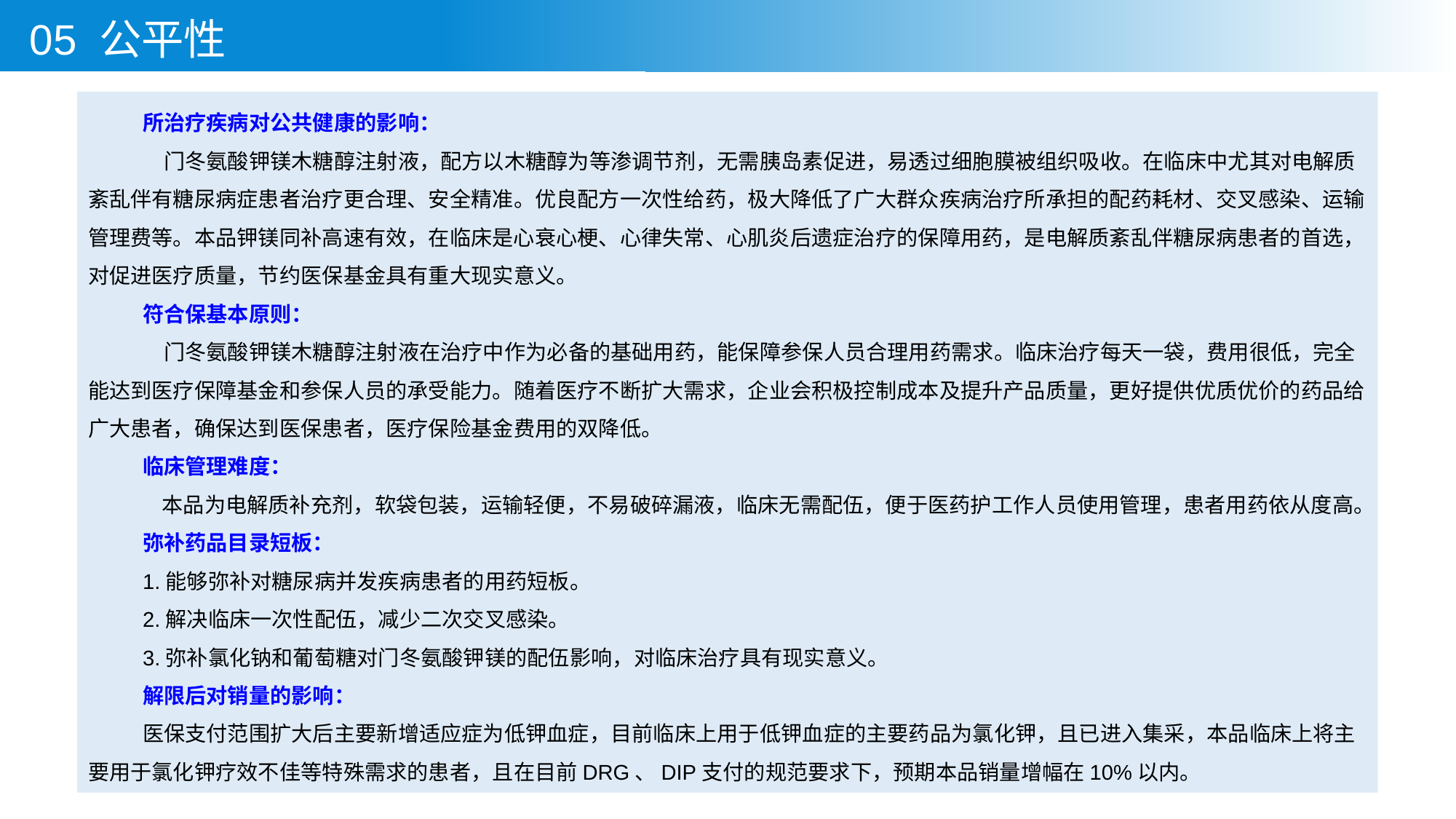

05 公平性

所治疗疾病对公共健康的影响：
　门冬氨酸钾镁木糖醇注射液，配方以木糖醇为等渗调节剂，无需胰岛素促进，易透过细胞膜被组织吸收。在临床中尤其对电解质紊乱伴有糖尿病症患者治疗更合理、安全精准。优良配方一次性给药，极大降低了广大群众疾病治疗所承担的配药耗材、交叉感染、运输管理费等。本品钾镁同补高速有效，在临床是心衰心梗、心律失常、心肌炎后遗症治疗的保障用药，是电解质紊乱伴糖尿病患者的首选，对促进医疗质量，节约医保基金具有重大现实意义。
符合保基本原则：
　门冬氨酸钾镁木糖醇注射液在治疗中作为必备的基础用药，能保障参保人员合理用药需求。临床治疗每天一袋，费用很低，完全能达到医疗保障基金和参保人员的承受能力。随着医疗不断扩大需求，企业会积极控制成本及提升产品质量，更好提供优质优价的药品给广大患者，确保达到医保患者，医疗保险基金费用的双降低。
临床管理难度：
   本品为电解质补充剂，软袋包装，运输轻便，不易破碎漏液，临床无需配伍，便于医药护工作人员使用管理，患者用药依从度高。
弥补药品目录短板：
1.能够弥补对糖尿病并发疾病患者的用药短板。
2.解决临床一次性配伍，减少二次交叉感染。
3.弥补氯化钠和葡萄糖对门冬氨酸钾镁的配伍影响，对临床治疗具有现实意义。
解限后对销量的影响：
医保支付范围扩大后主要新增适应症为低钾血症，目前临床上用于低钾血症的主要药品为氯化钾，且已进入集采，本品临床上将主要用于氯化钾疗效不佳等特殊需求的患者，且在目前DRG、DIP支付的规范要求下，预期本品销量增幅在10%以内。